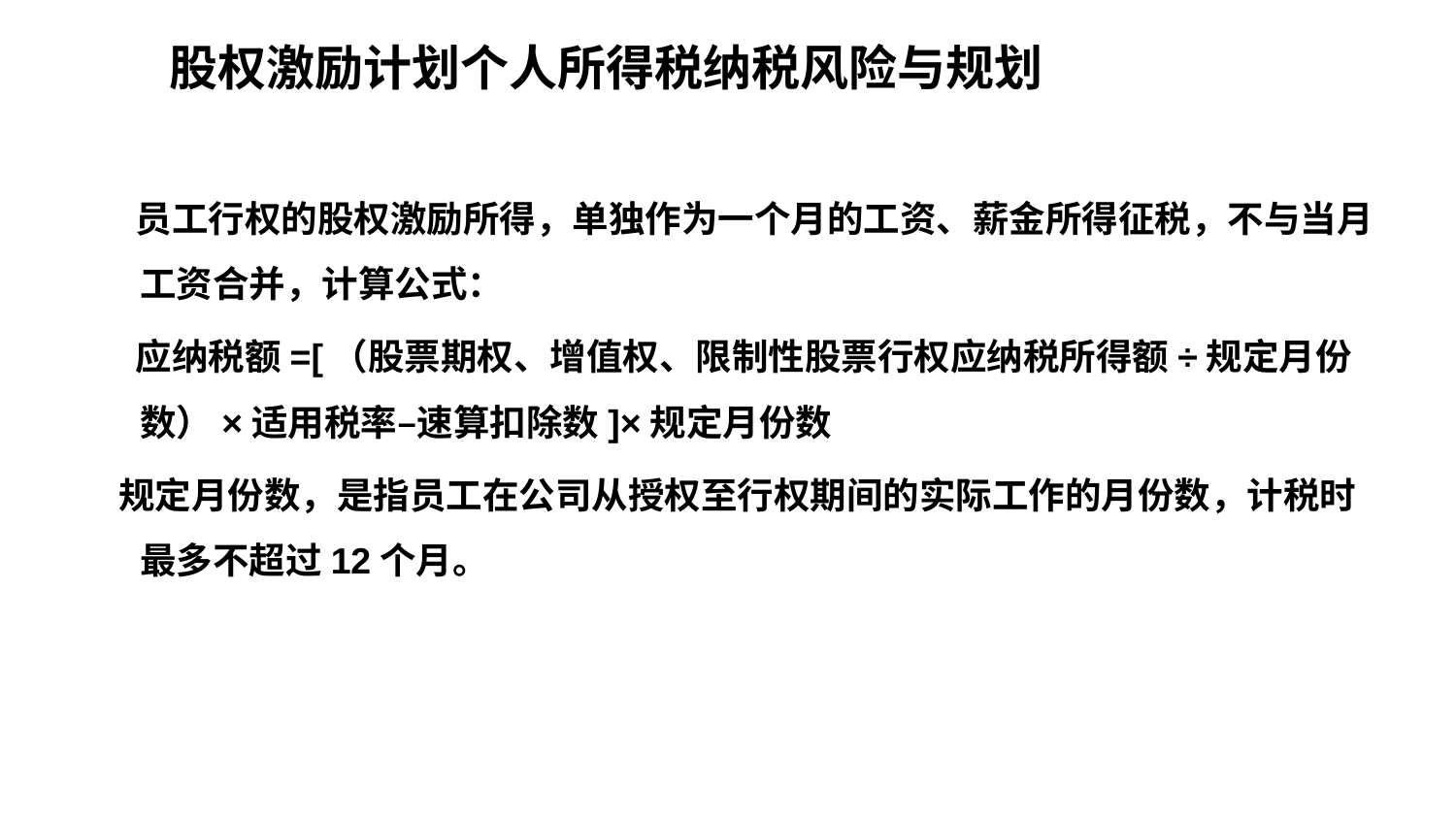

# 股权激励计划个人所得税纳税风险与规划
     员工行权的股权激励所得，单独作为一个月的工资、薪金所得征税，不与当月工资合并，计算公式：
     应纳税额=[（股票期权、增值权、限制性股票行权应纳税所得额÷规定月份数）×适用税率–速算扣除数]×规定月份数
   规定月份数，是指员工在公司从授权至行权期间的实际工作的月份数，计税时最多不超过12个月。